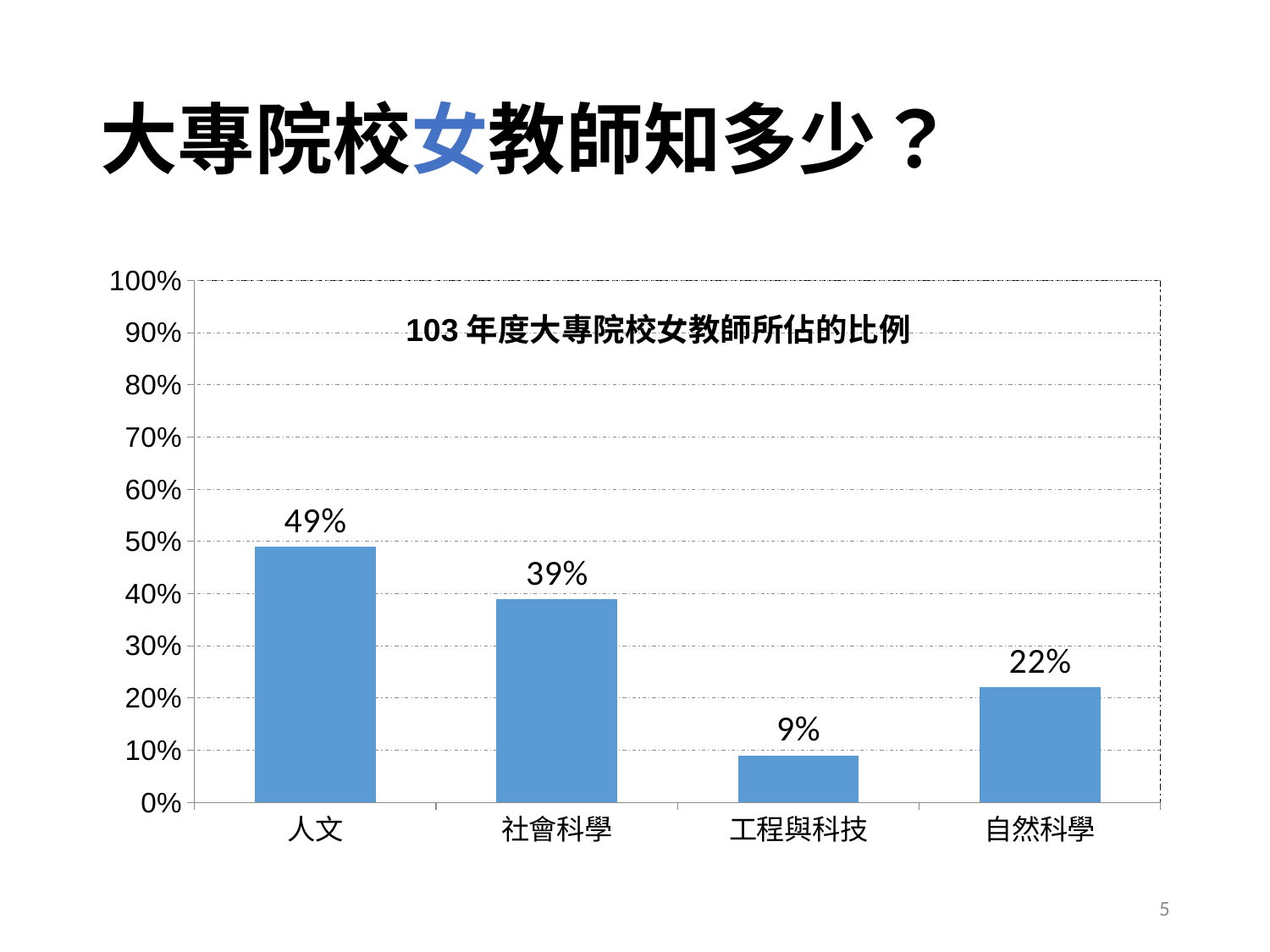

# 大專院校女教師知多少？

### Chart

| Category |  |
|---|---|
| 人文 | 0.49 |
| 社會科學 | 0.39 |
| 工程與科技 | 0.09 |
| 自然科學 | 0.22 |
103年度大專院校女教師所佔的比例
5